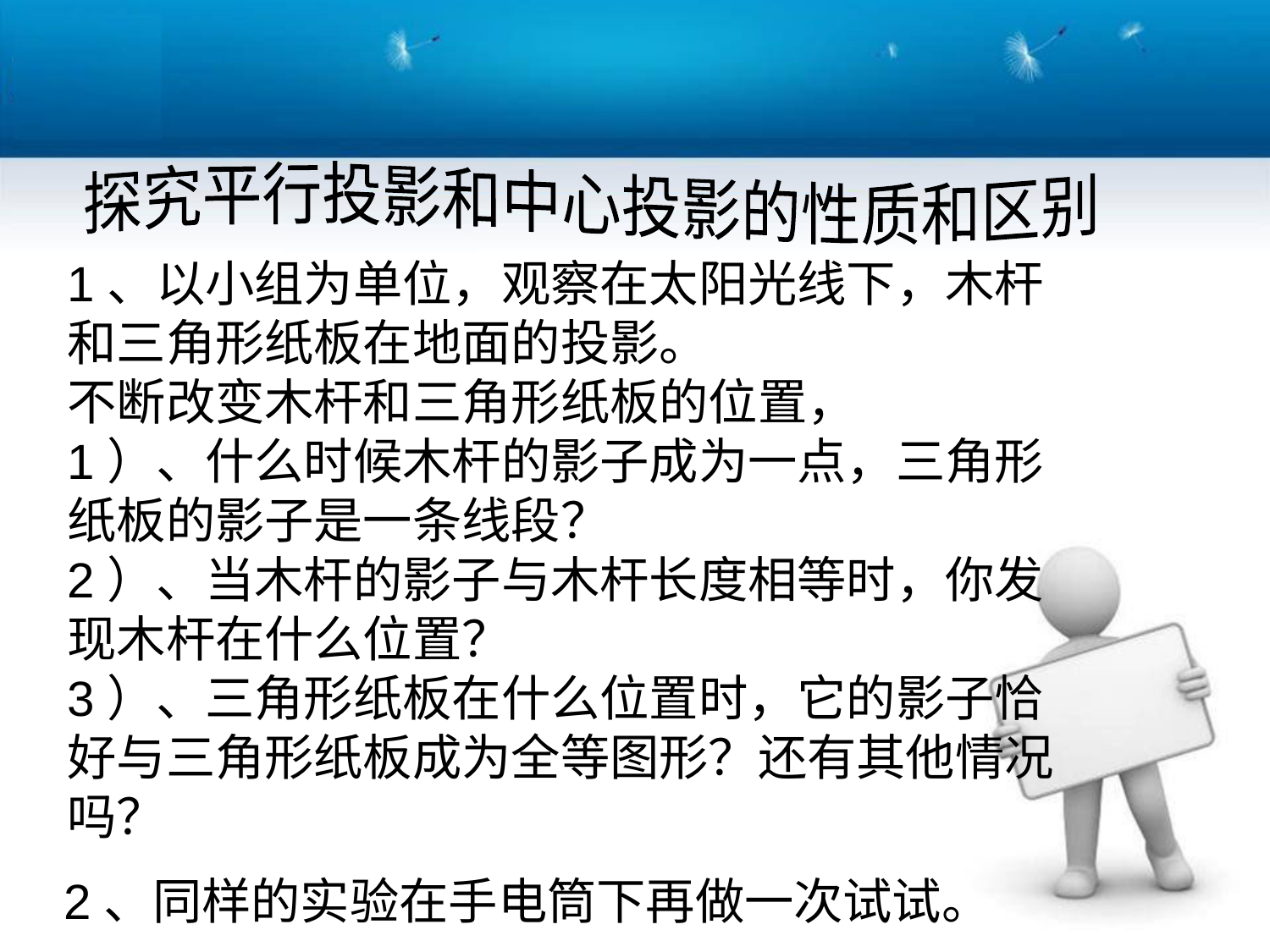

探究平行投影和中心投影的性质和区别
1、以小组为单位，观察在太阳光线下，木杆和三角形纸板在地面的投影。
不断改变木杆和三角形纸板的位置，
1）、什么时候木杆的影子成为一点，三角形纸板的影子是一条线段？
2）、当木杆的影子与木杆长度相等时，你发现木杆在什么位置？
3）、三角形纸板在什么位置时，它的影子恰好与三角形纸板成为全等图形？还有其他情况吗？

2、同样的实验在手电筒下再做一次试试。